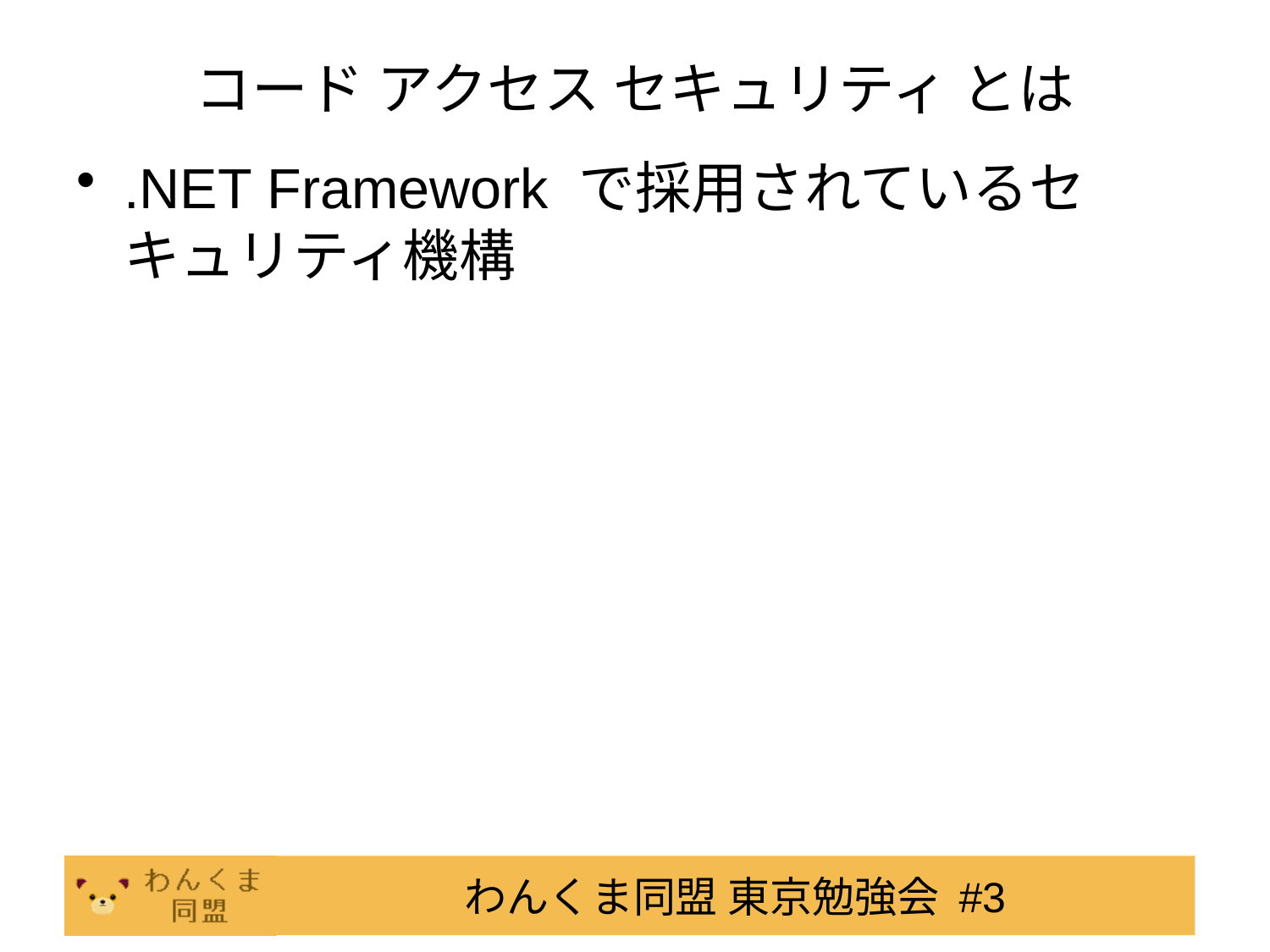

# コード アクセス セキュリティ とは
.NET Framework で採用されているセキュリティ機構